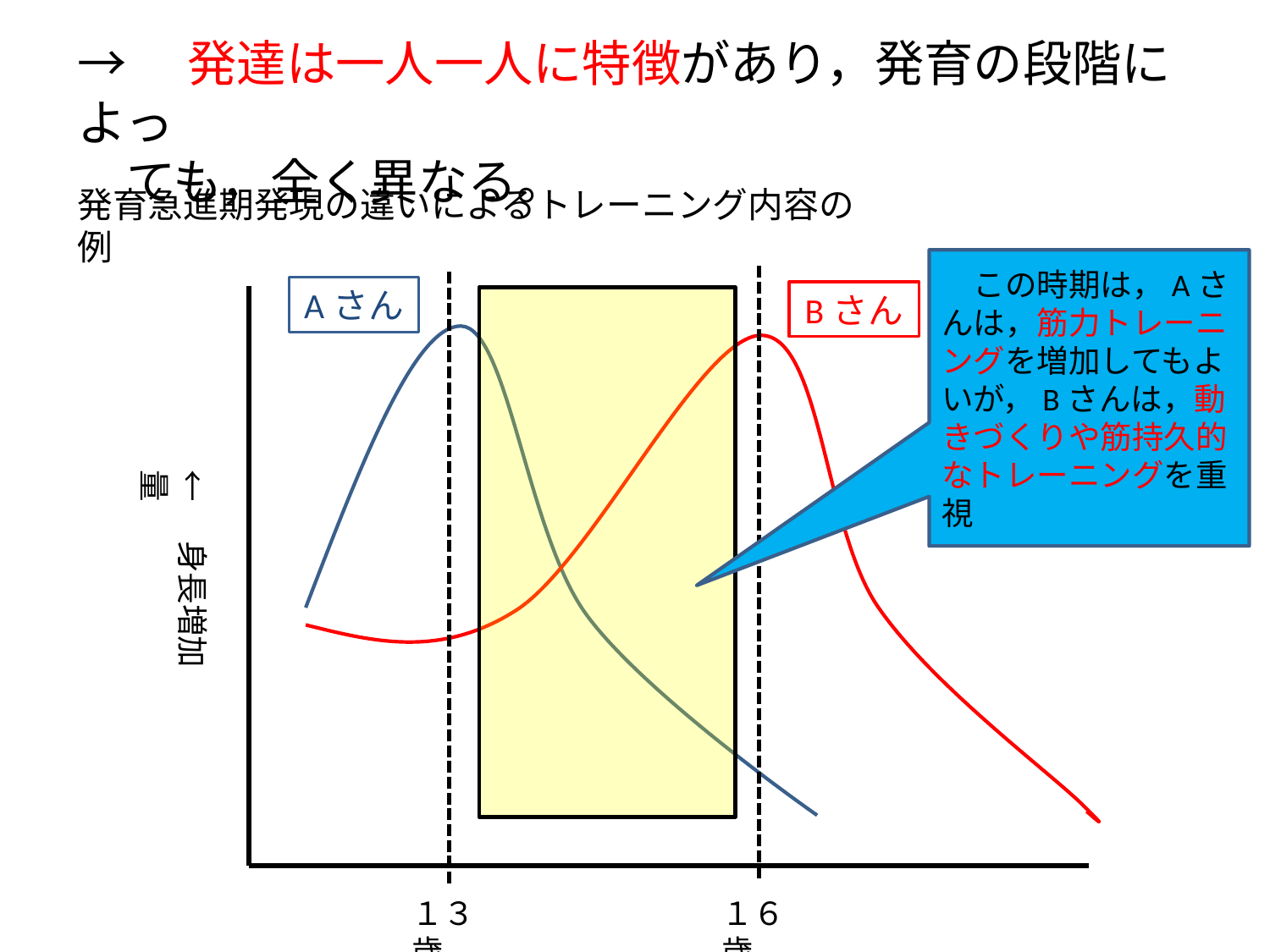

→　発達は一人一人に特徴があり，発育の段階によっ
　ても，全く異なる。
発育急進期発現の違いによるトレーニング内容の例
　この時期は，Aさんは，筋力トレーニングを増加してもよいが，Bさんは，動きづくりや筋持久的なトレーニングを重視
Aさん
Bさん

←　身長増加量
１３歳
１６歳